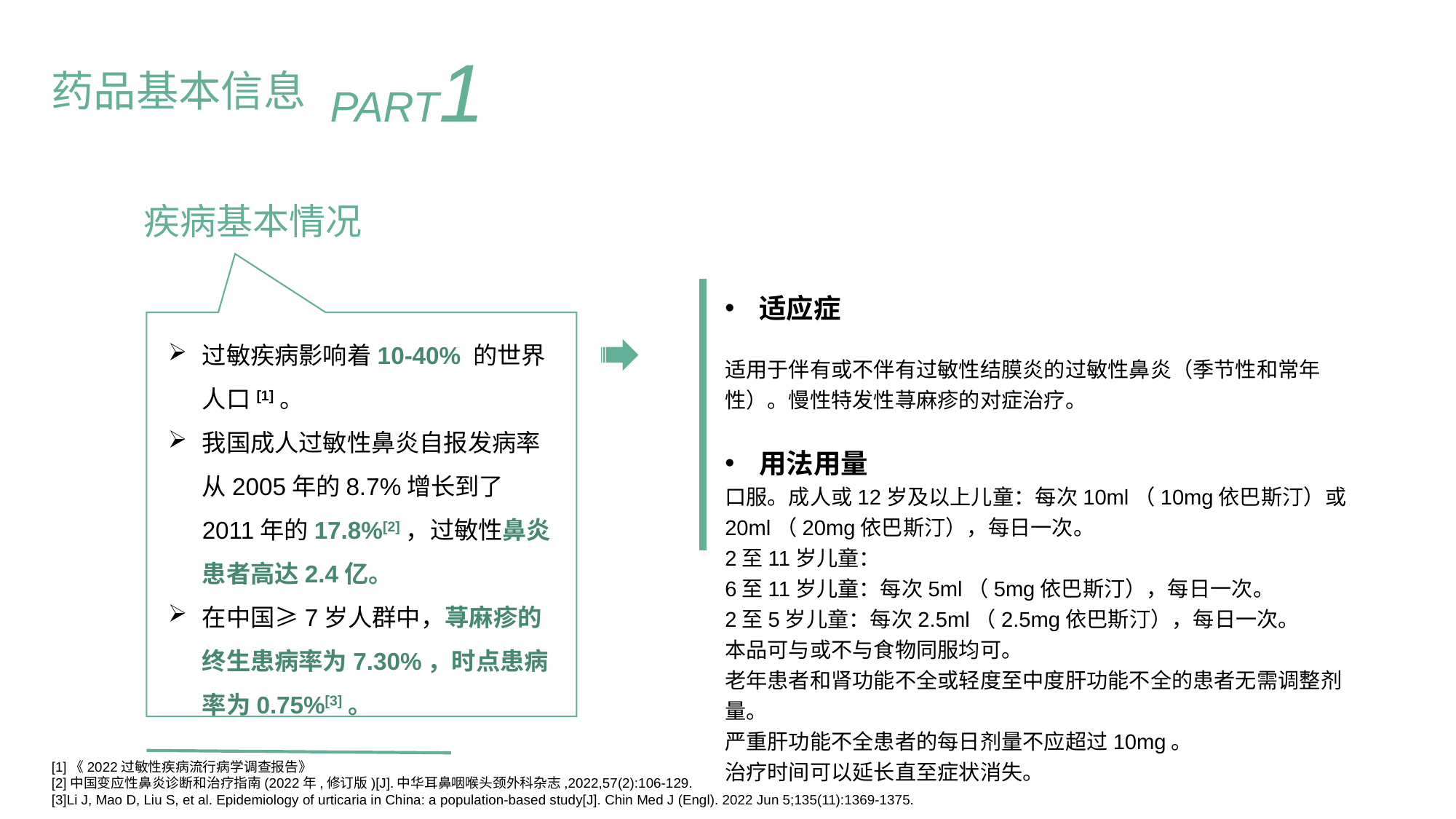

By  Yushen
PART1
药品基本信息
疾病基本情况

过敏疾病影响着10-40% 的世界人口[1]。
我国成人过敏性鼻炎自报发病率从2005年的8.7%增长到了2011年的17.8%[2]，过敏性鼻炎患者高达2.4亿。
在中国≥7岁人群中，荨麻疹的终生患病率为7.30%，时点患病率为0.75%[3]。

适应症
适用于伴有或不伴有过敏性结膜炎的过敏性鼻炎（季节性和常年性）。慢性特发性荨麻疹的对症治疗。
用法用量
口服。成人或12岁及以上儿童：每次10ml（10mg依巴斯汀）或20ml（20mg依巴斯汀），每日一次。
2至11岁儿童：
6至11岁儿童：每次5ml（5mg依巴斯汀），每日一次。
2至5岁儿童：每次2.5ml（2.5mg依巴斯汀），每日一次。
本品可与或不与食物同服均可。
老年患者和肾功能不全或轻度至中度肝功能不全的患者无需调整剂量。
严重肝功能不全患者的每日剂量不应超过10mg。
治疗时间可以延长直至症状消失。
[1]《2022过敏性疾病流行病学调查报告》
[2]中国变应性鼻炎诊断和治疗指南(2022年,修订版)[J].中华耳鼻咽喉头颈外科杂志,2022,57(2):106-129.
[3]Li J, Mao D, Liu S, et al. Epidemiology of urticaria in China: a population-based study[J]. Chin Med J (Engl). 2022 Jun 5;135(11):1369-1375.